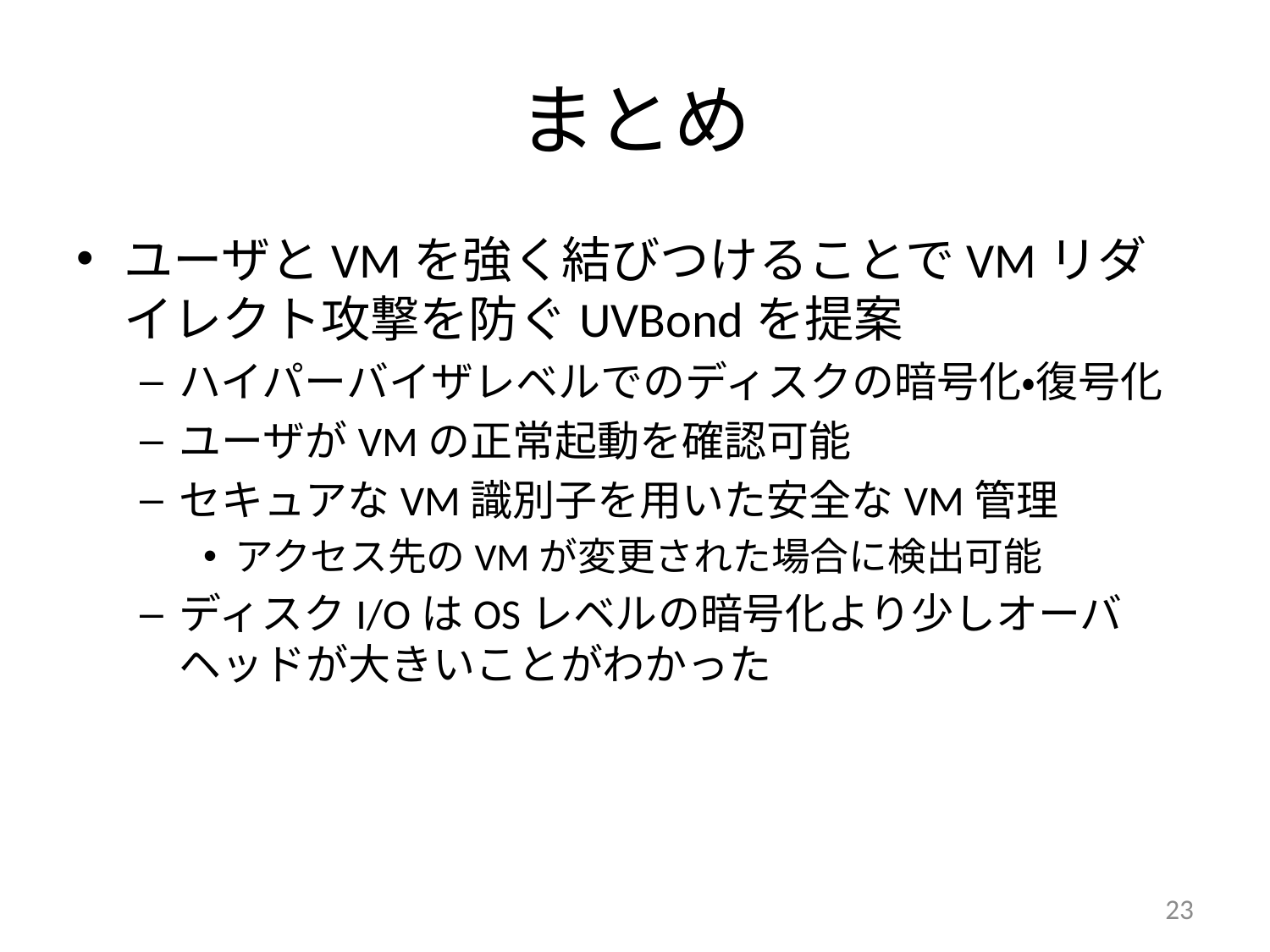

# まとめ
ユーザとVMを強く結びつけることでVMリダイレクト攻撃を防ぐUVBondを提案
ハイパーバイザレベルでのディスクの暗号化・復号化
ユーザがVMの正常起動を確認可能
セキュアなVM識別子を用いた安全なVM管理
アクセス先のVMが変更された場合に検出可能
ディスクI/OはOSレベルの暗号化より少しオーバヘッドが大きいことがわかった

23